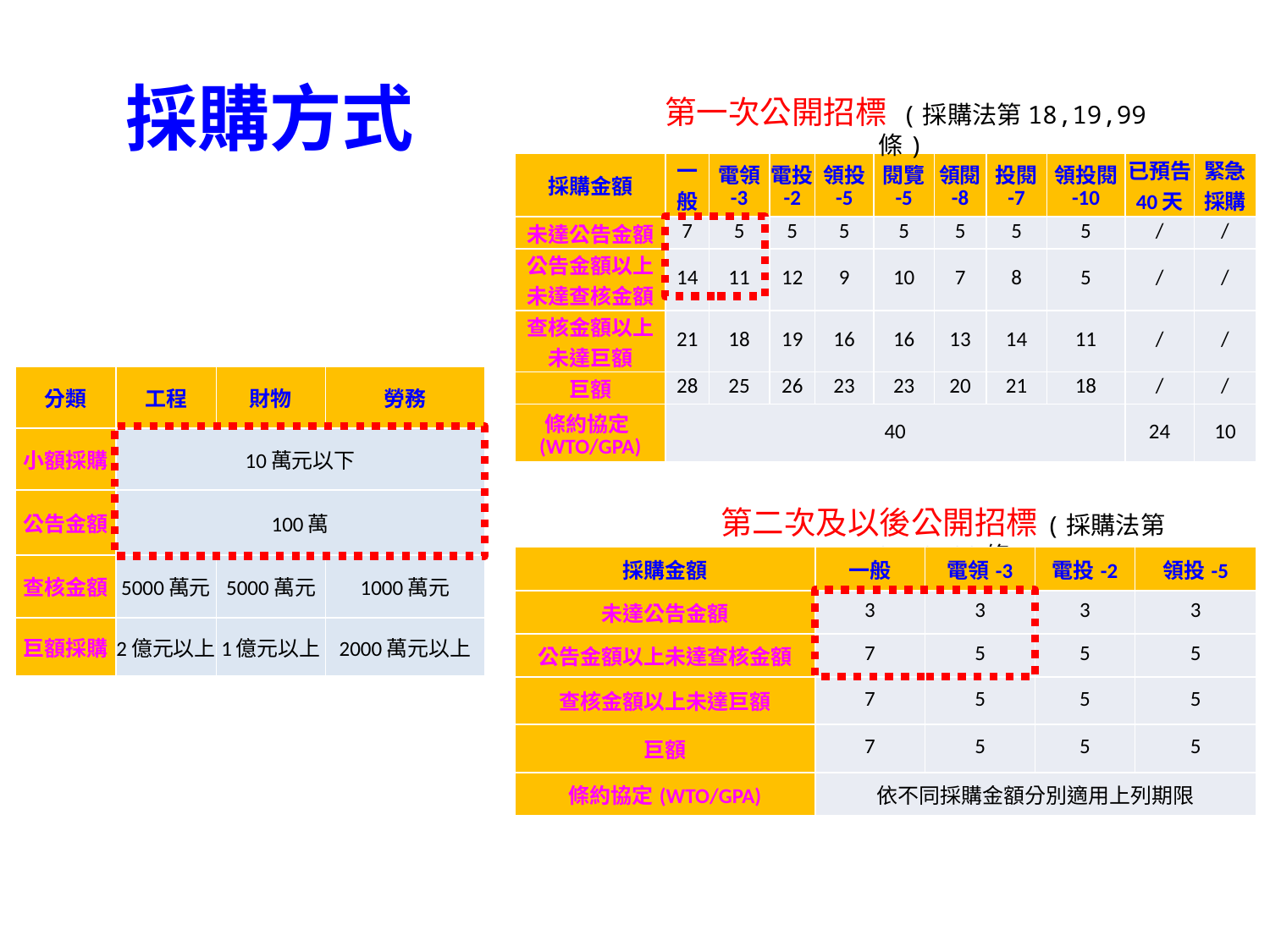

# 採購方式
第一次公開招標 (採購法第18,19,99條)
| 採購金額 | 一般 | 電領 -3 | 電投 -2 | 領投 -5 | 閱覽 -5 | 領閱 -8 | 投閱 -7 | 領投閱 -10 | 已預告 40天 | 緊急 採購 |
| --- | --- | --- | --- | --- | --- | --- | --- | --- | --- | --- |
| 未達公告金額 | 7 | 5 | 5 | 5 | 5 | 5 | 5 | 5 | / | / |
| 公告金額以上 未達查核金額 | 14 | 11 | 12 | 9 | 10 | 7 | 8 | 5 | / | / |
| 查核金額以上 未達巨額 | 21 | 18 | 19 | 16 | 16 | 13 | 14 | 11 | / | / |
| 巨額 | 28 | 25 | 26 | 23 | 23 | 20 | 21 | 18 | / | / |
| 條約協定(WTO/GPA) | 40 |  |  |  |  |  |  |  | 24 | 10 |

| 分類 | 工程 | 財物 | 勞務 |
| --- | --- | --- | --- |
| 小額採購 | 10萬元以下 |  |  |
| 公告金額 | 100萬 |  |  |
| 查核金額 | 5000萬元 | 5000萬元 | 1000萬元 |
| 巨額採購 | 2億元以上 | 1億元以上 | 2000萬元以上 |

第二次及以後公開招標(採購法第18,19,99條)
| 採購金額 | 一般 | 電領-3 | 電投-2 | 領投-5 |
| --- | --- | --- | --- | --- |
| 未達公告金額 | 3 | 3 | 3 | 3 |
| 公告金額以上未達查核金額 | 7 | 5 | 5 | 5 |
| 查核金額以上未達巨額 | 7 | 5 | 5 | 5 |
| 巨額 | 7 | 5 | 5 | 5 |
| 條約協定(WTO/GPA) | 依不同採購金額分別適用上列期限 |  |  |  |